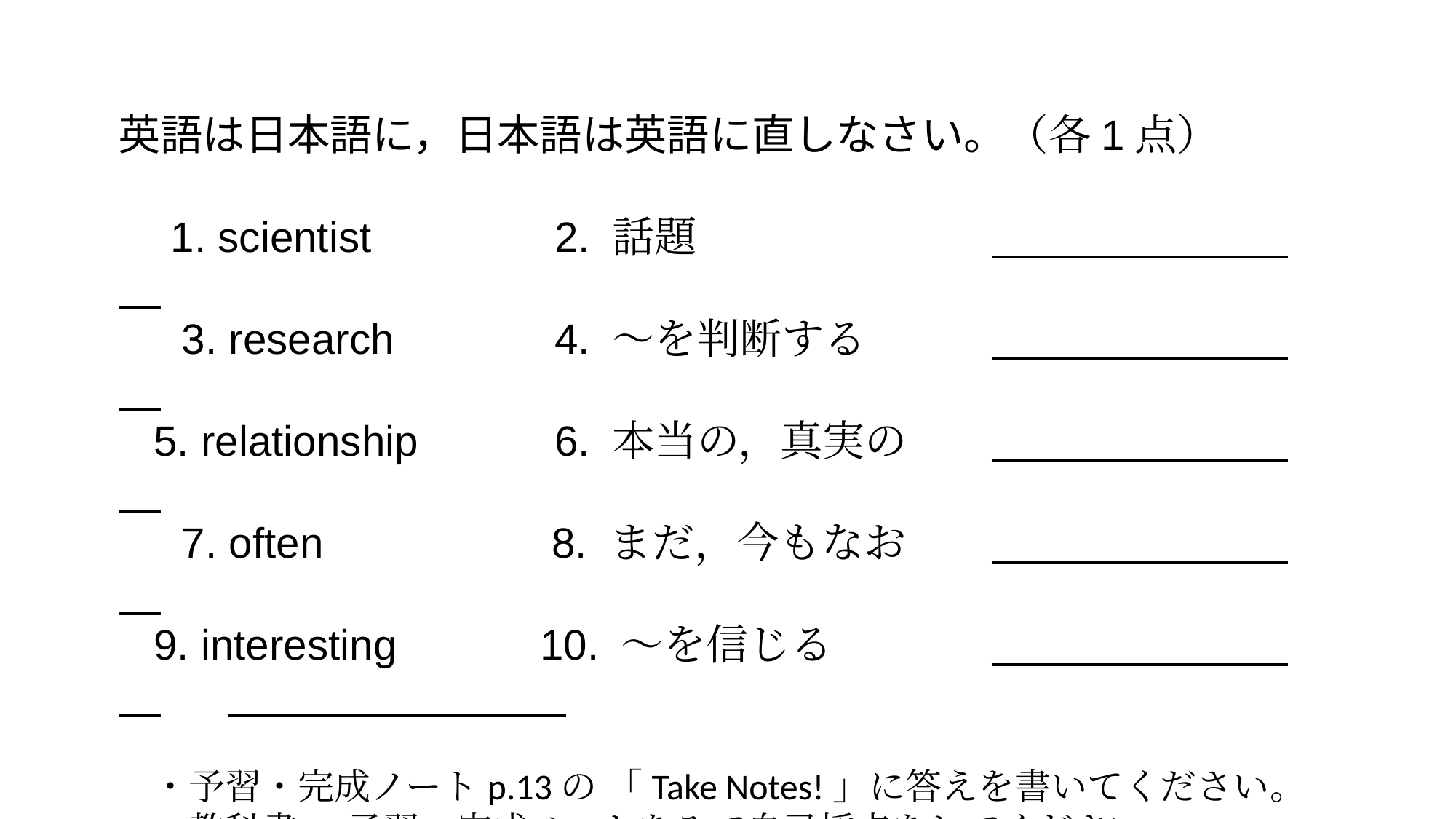

英語は日本語に，日本語は英語に直しなさい。（各1点）

　1. scientist	 	2. 話題
　 3. research	 	4. ～を判断する
   5. relationship		6. 本当の，真実の
　 7. often	 	         8. まだ，今もなお
   9. interesting	        10. ～を信じる

 ・予習・完成ノートp.13の 「Take Notes!」に答えを書いてください。
 ・教科書or予習・完成ノートをみて自己採点をしてください。
 ・Youtubeで見ている人はここで一時停止をし、解答・自己採点をしてください。